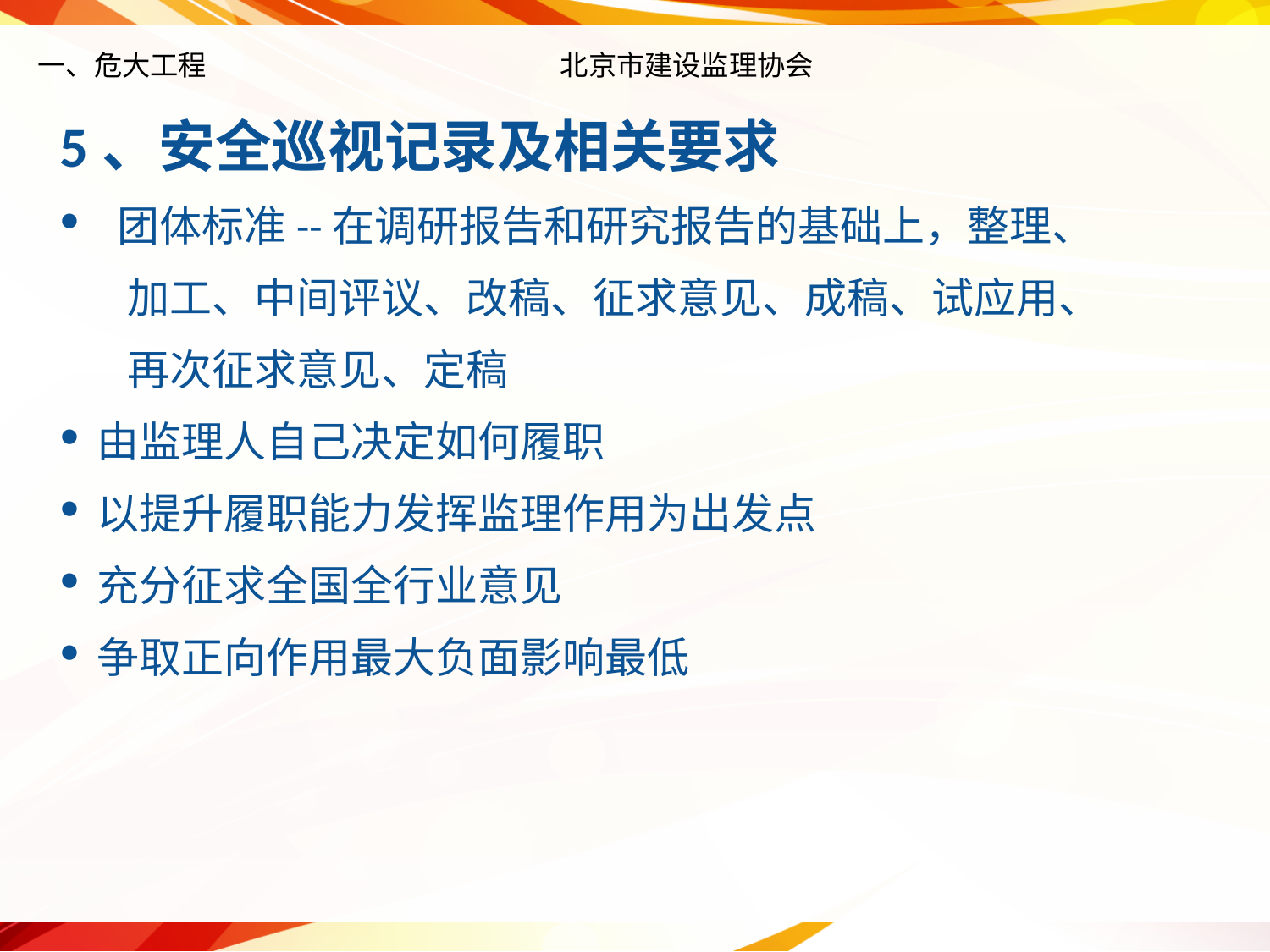

# 一、危大工程                                                        北京市建设监理协会
5、安全巡视记录及相关要求
 团体标准--在调研报告和研究报告的基础上，整理、
      加工、中间评议、改稿、征求意见、成稿、试应用、
      再次征求意见、定稿
由监理人自己决定如何履职
以提升履职能力发挥监理作用为出发点
充分征求全国全行业意见
争取正向作用最大负面影响最低